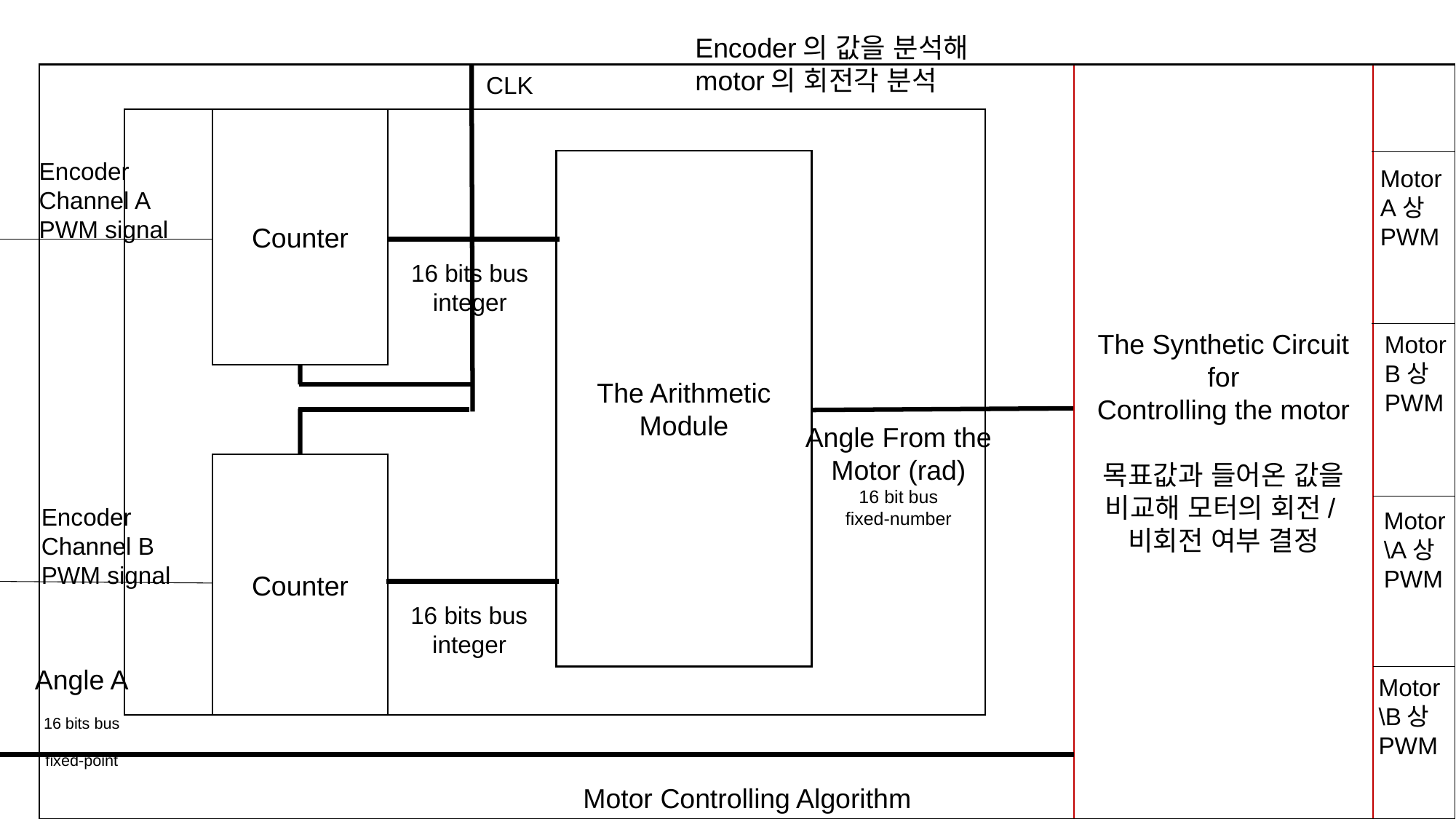

Encoder의 값을 분석해 motor의 회전각 분석
Motor Controlling Algorithm
The Synthetic Circuit for
Controlling the motor

목표값과 들어온 값을 비교해 모터의 회전/비회전 여부 결정
CLK

Counter
The Arithmetic Module
Encoder Channel A
PWM signal
Motor A상
PWM
16 bits bus
integer
Motor B상
PWM
Angle From the Motor (rad)
16 bit bus
fixed-number
Counter
Encoder Channel B
PWM signal
Motor \A상
PWM
16 bits bus
integer
Angle A
16 bits bus
fixed-point
Motor \B상
PWM